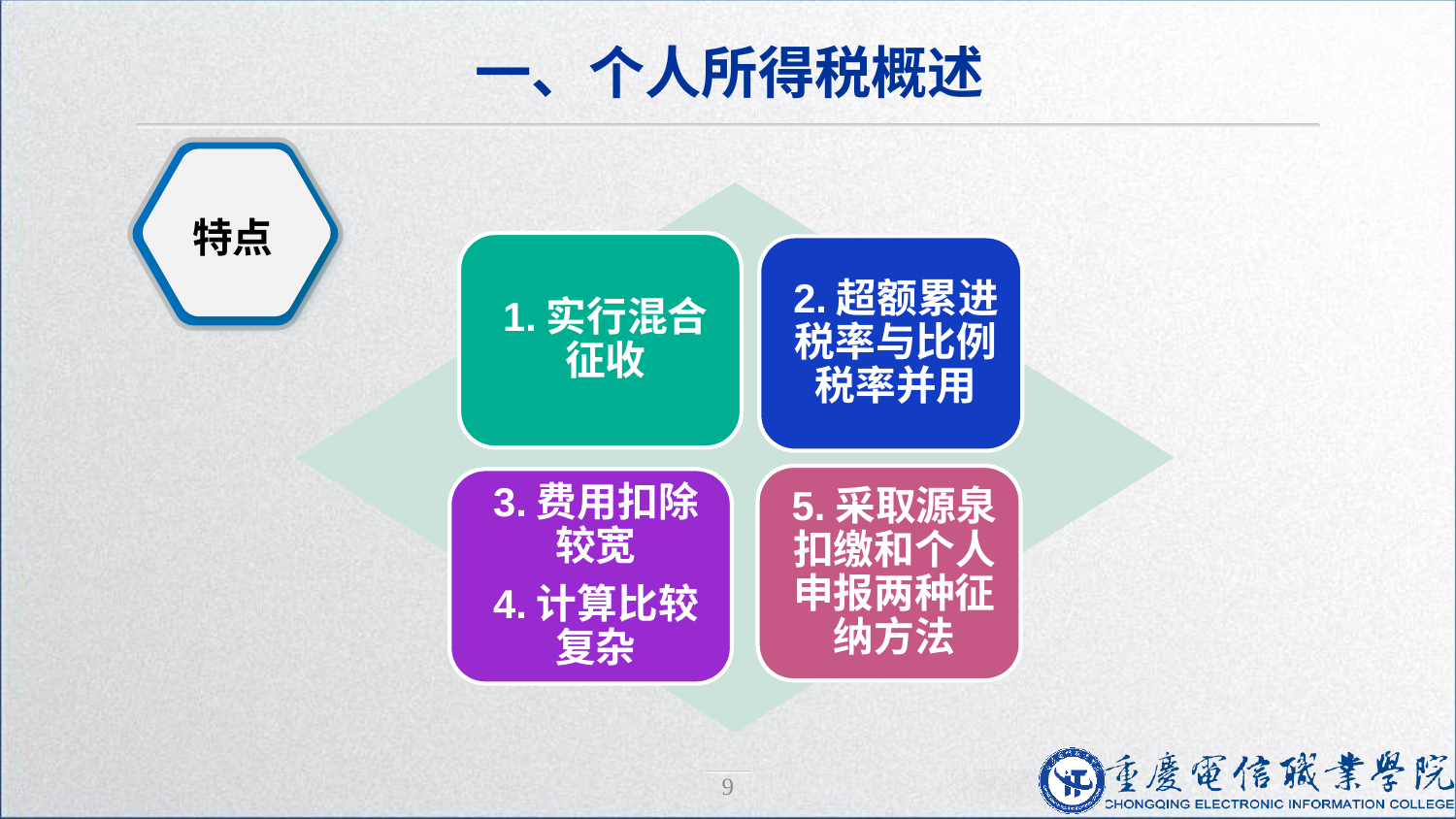

一、个人所得税概述

1.实行混合征收
2.超额累进税率与比例税率并用
3.费用扣除较宽
4.计算比较复杂
5.采取源泉扣缴和个人申报两种征纳方法
特点
9